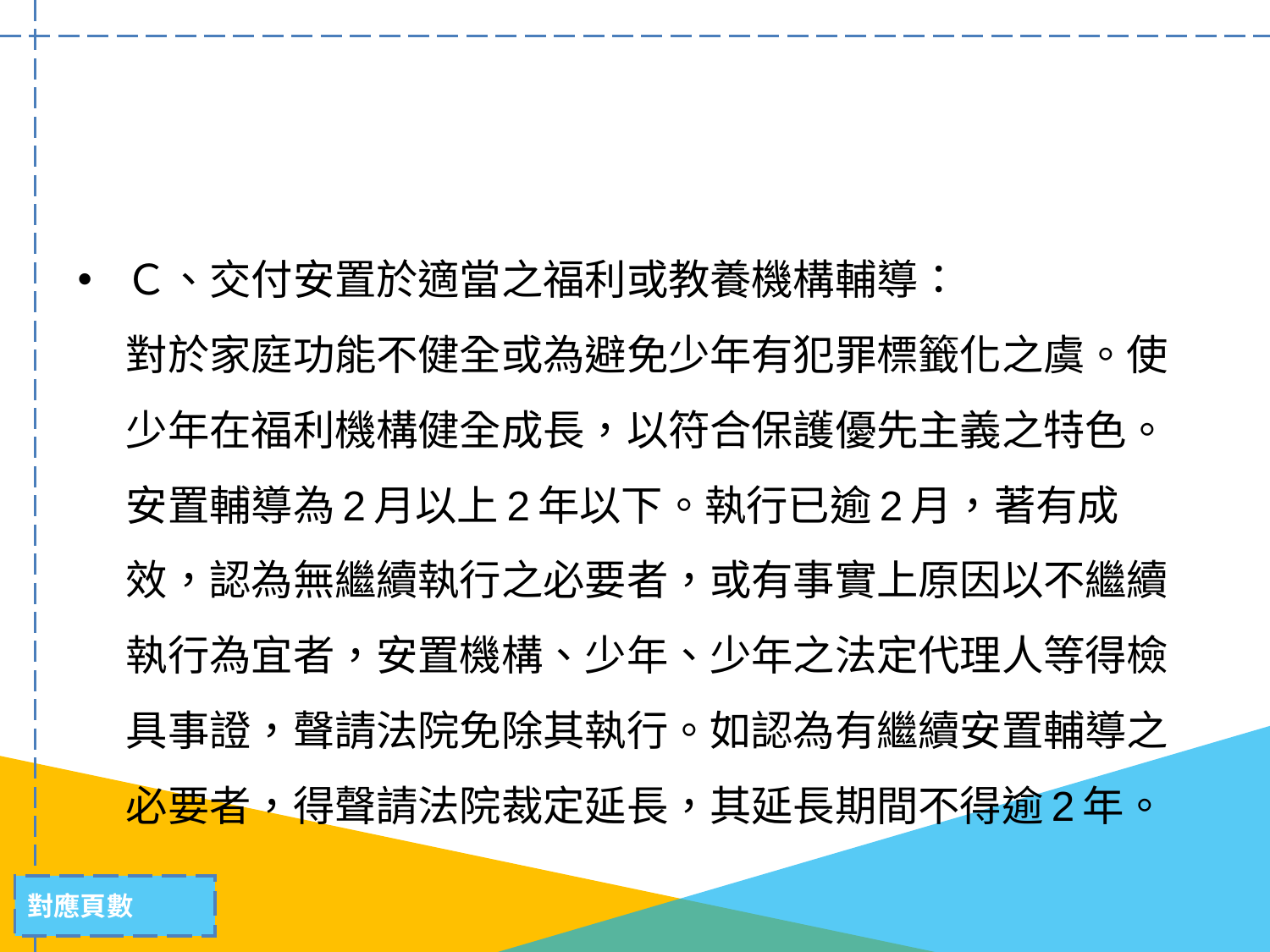

#
Ｃ、交付安置於適當之福利或教養機構輔導：
對於家庭功能不健全或為避免少年有犯罪標籤化之虞。使少年在福利機構健全成長，以符合保護優先主義之特色。
安置輔導為2月以上2年以下。執行已逾2月，著有成效，認為無繼續執行之必要者，或有事實上原因以不繼續執行為宜者，安置機構、少年、少年之法定代理人等得檢具事證，聲請法院免除其執行。如認為有繼續安置輔導之必要者，得聲請法院裁定延長，其延長期間不得逾2年。